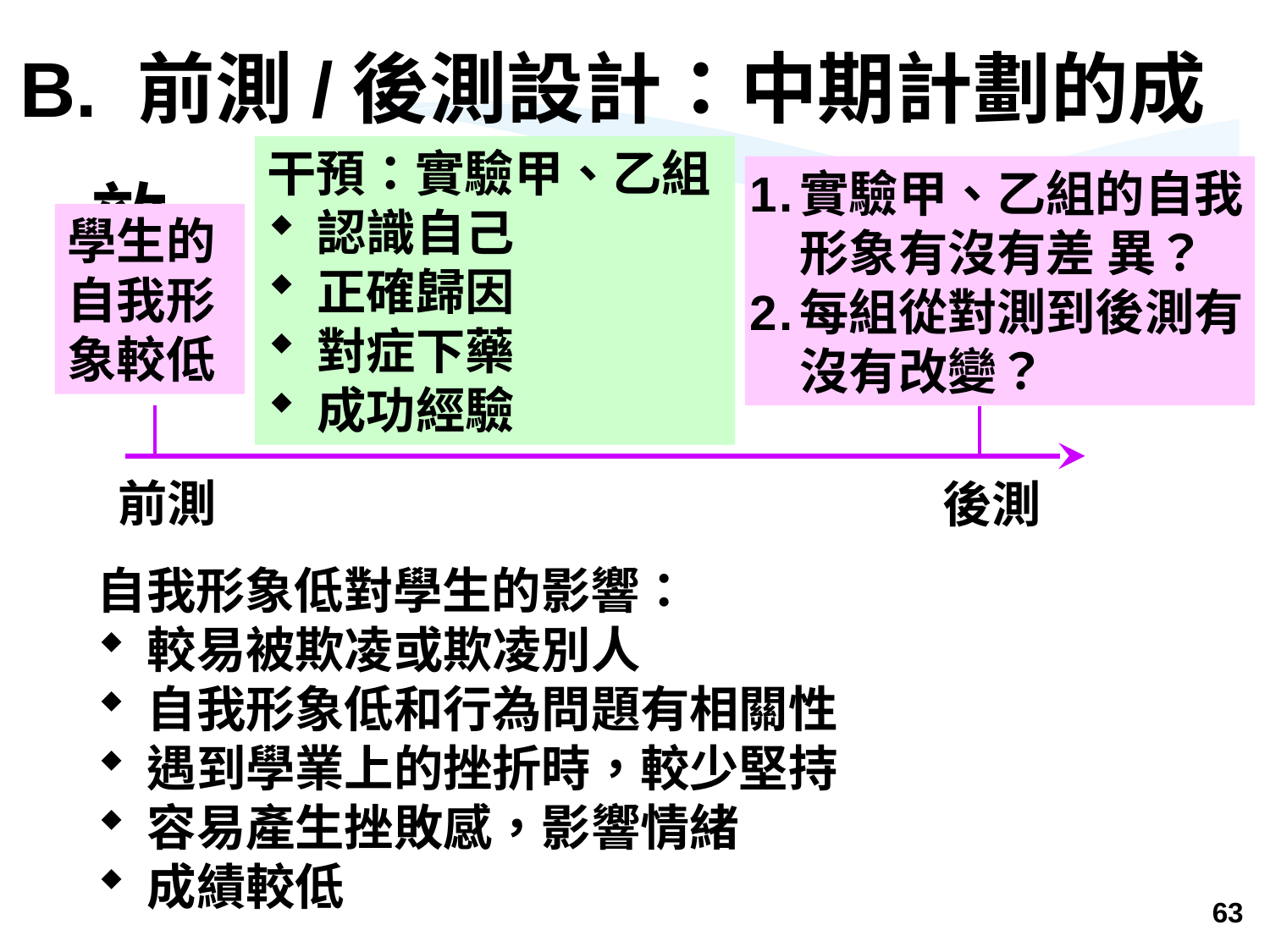

B. 前測/後測設計：中期計劃的成效
干預：實驗甲、乙組
認識自己
正確歸因
對症下藥
成功經驗
實驗甲、乙組的自我形象有沒有差 異？
每組從對測到後測有沒有改變？
後測
學生的自我形象較低
前測
自我形象低對學生的影響：
較易被欺凌或欺凌別人
自我形象低和行為問題有相關性
遇到學業上的挫折時，較少堅持
容易產生挫敗感，影響情緒
成績較低
63